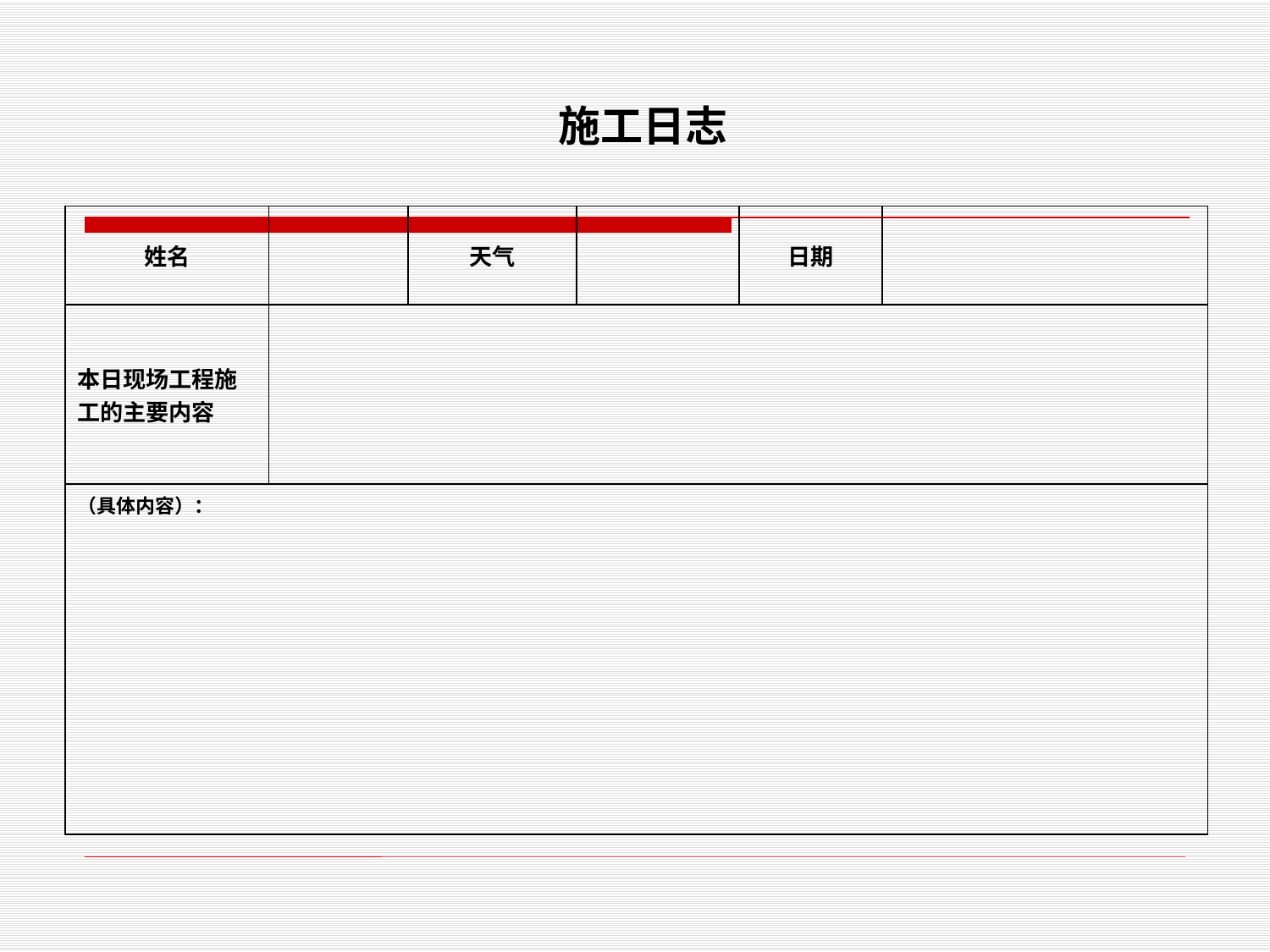

施工日志
| 姓名 |  | 天气 |  | 日期 |  |
| --- | --- | --- | --- | --- | --- |
| 本日现场工程施工的主要内容 |  |  |  |  |  |
| （具体内容）： |  |  |  |  |  |